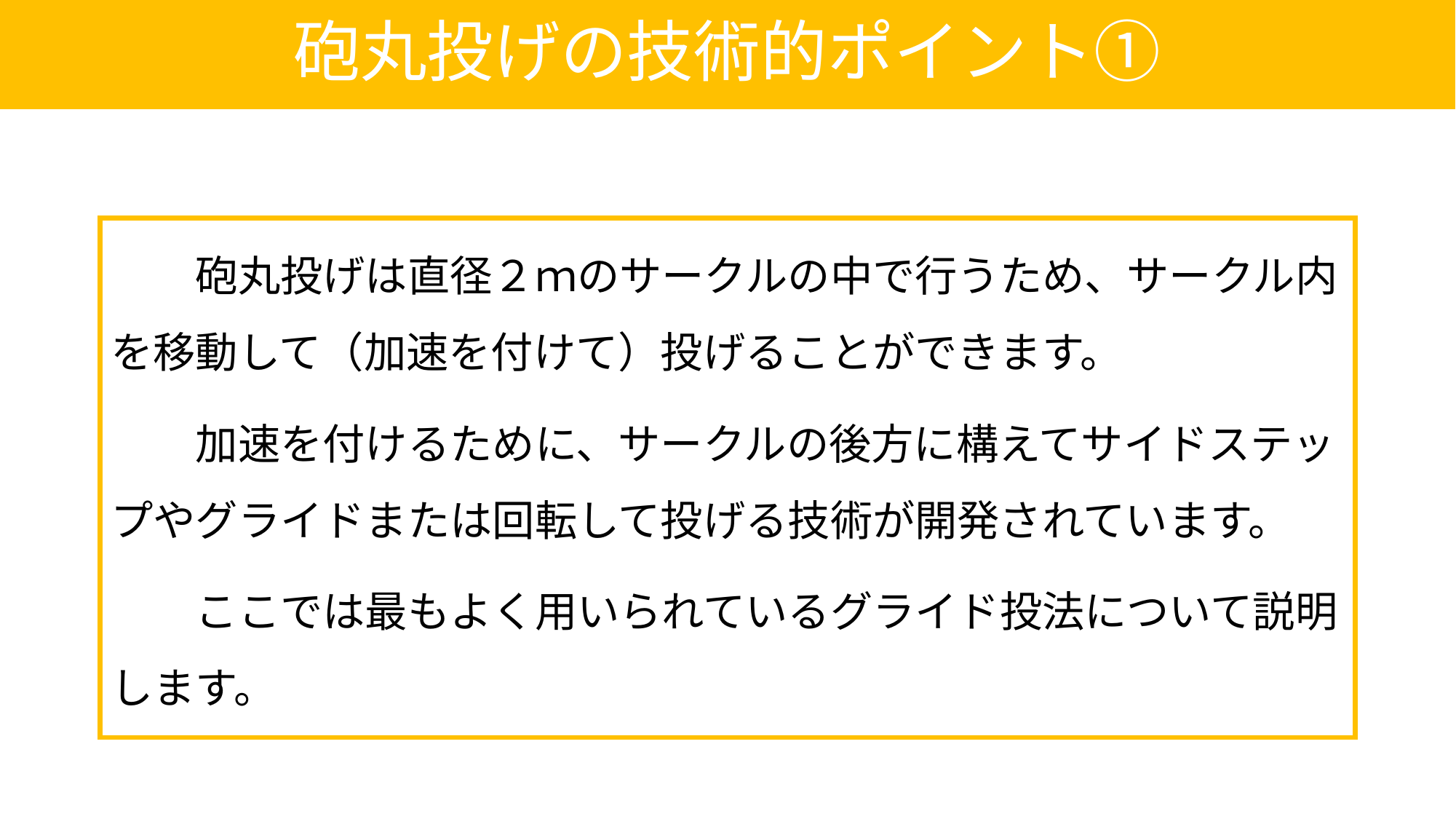

# 砲丸投げの技術的ポイント①
　　砲丸投げは直径２ｍのサークルの中で行うため、サークル内を移動して（加速を付けて）投げることができます。
　　加速を付けるために、サークルの後方に構えてサイドステップやグライドまたは回転して投げる技術が開発されています。
　　ここでは最もよく用いられているグライド投法について説明します。